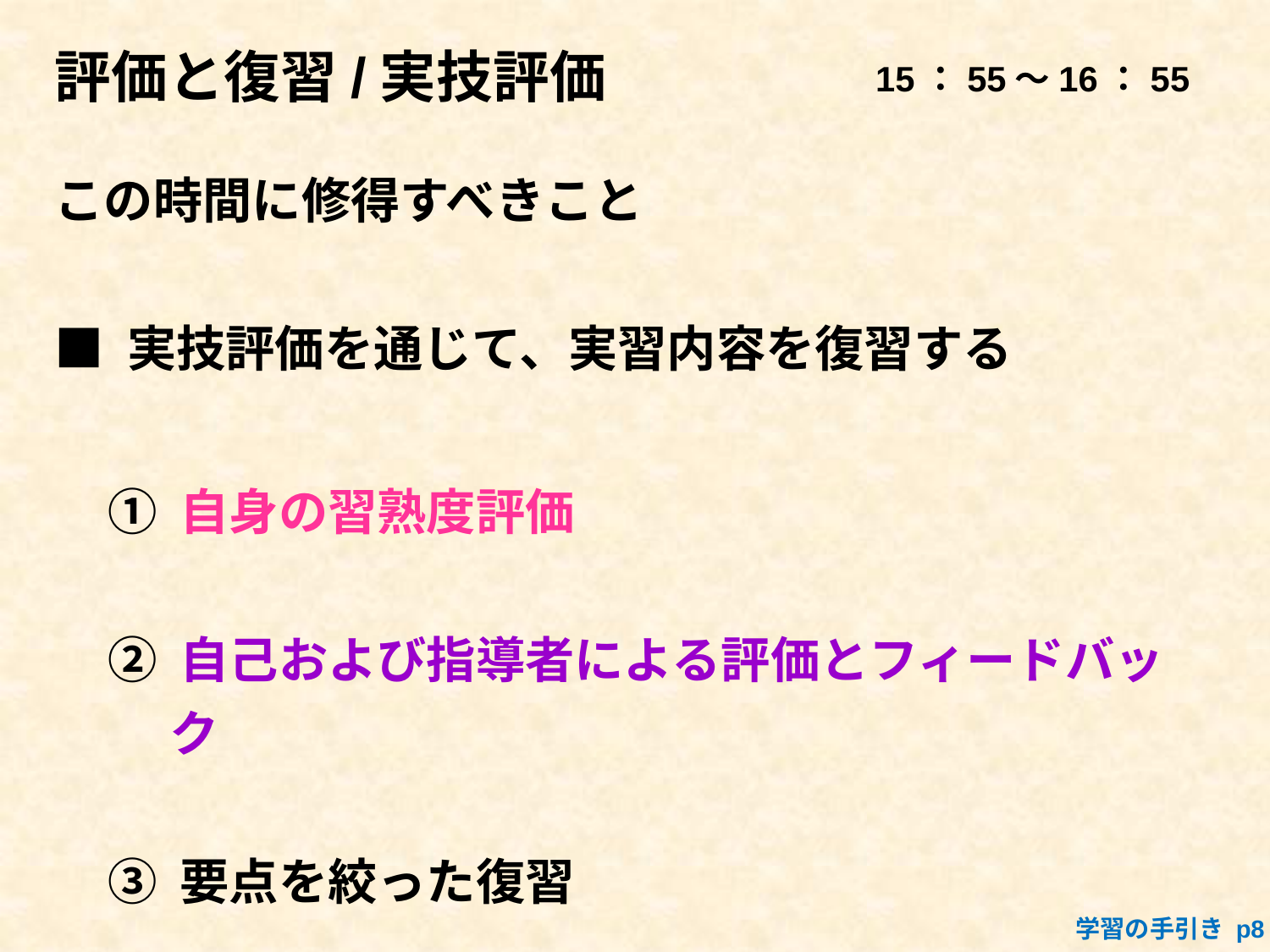

評価と復習/実技評価
15：55～16：55
この時間に修得すべきこと

■ 実技評価を通じて、実習内容を復習する
① 自身の習熟度評価

② 自己および指導者による評価とフィードバック

③ 要点を絞った復習
学習の手引き p8